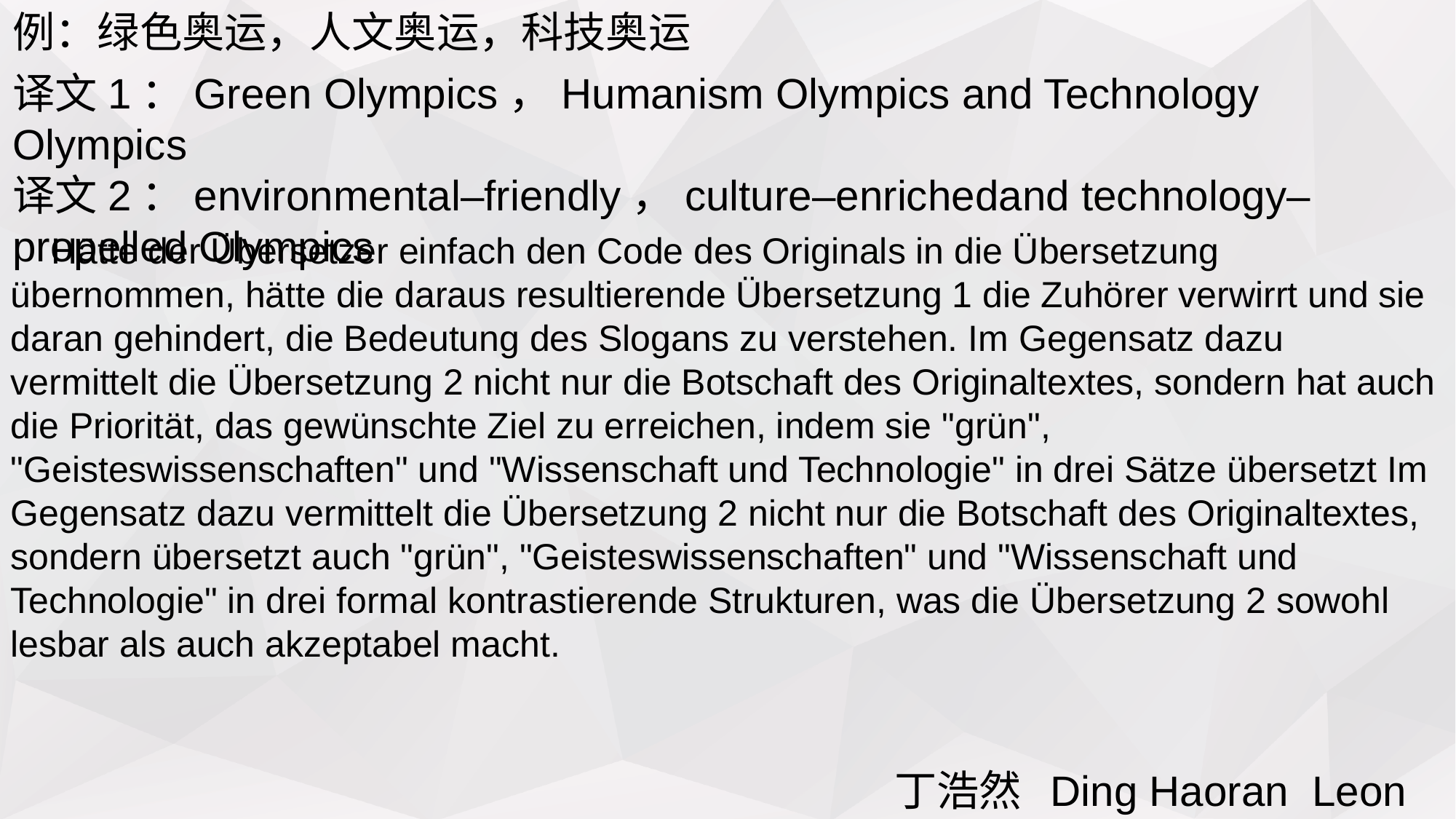

例：绿色奥运，人文奥运，科技奥运
译文1：Green Olympics，Humanism Olympics and Technology Olympics
译文2：environmental–friendly，culture–enrichedand technology–propelled Olympics
    Hätte der Übersetzer einfach den Code des Originals in die Übersetzung übernommen, hätte die daraus resultierende Übersetzung 1 die Zuhörer verwirrt und sie daran gehindert, die Bedeutung des Slogans zu verstehen. Im Gegensatz dazu vermittelt die Übersetzung 2 nicht nur die Botschaft des Originaltextes, sondern hat auch die Priorität, das gewünschte Ziel zu erreichen, indem sie "grün", "Geisteswissenschaften" und "Wissenschaft und Technologie" in drei Sätze übersetzt Im Gegensatz dazu vermittelt die Übersetzung 2 nicht nur die Botschaft des Originaltextes, sondern übersetzt auch "grün", "Geisteswissenschaften" und "Wissenschaft und Technologie" in drei formal kontrastierende Strukturen, was die Übersetzung 2 sowohl lesbar als auch akzeptabel macht.
丁浩然  Ding Haoran  Leon